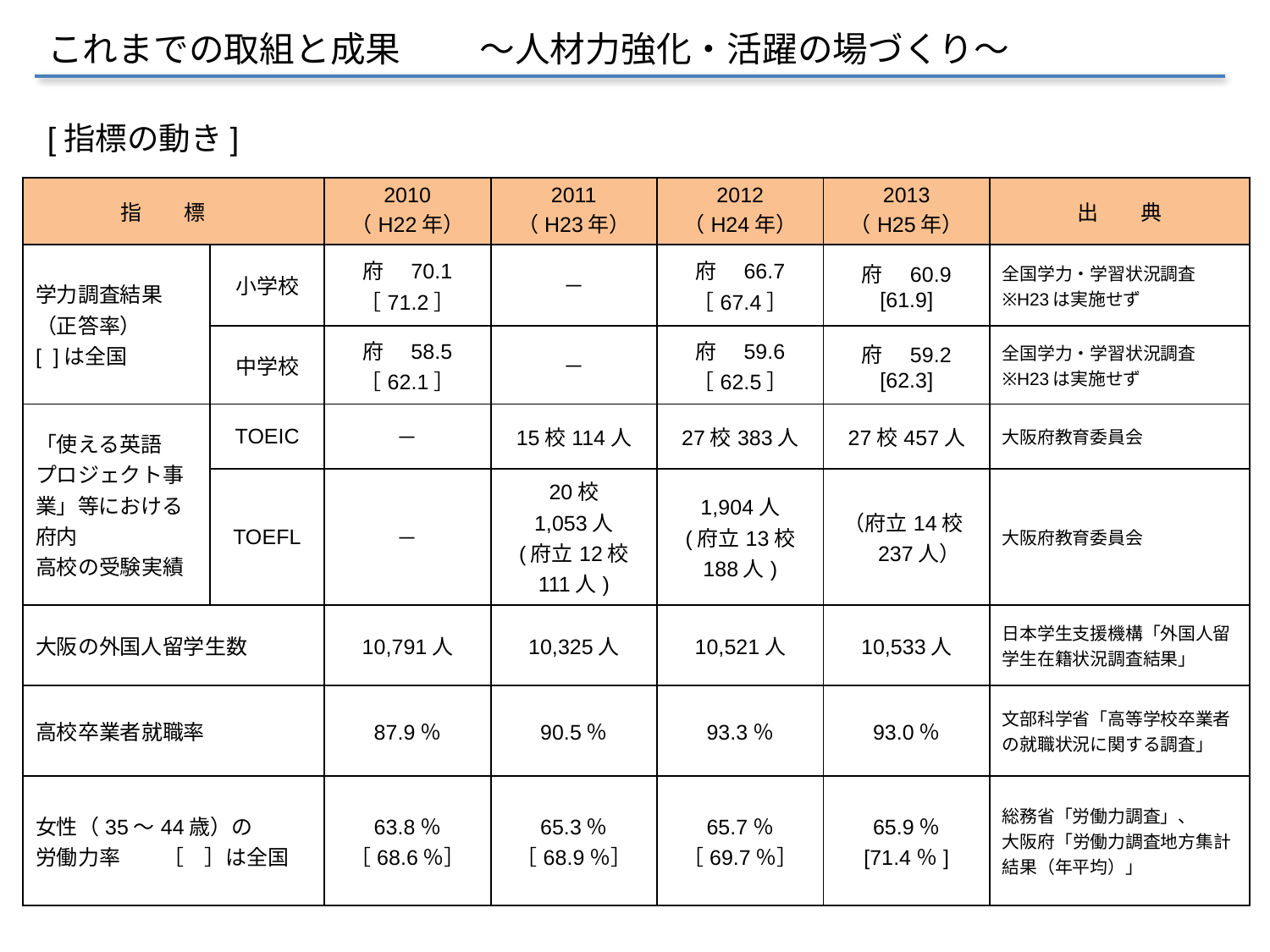

これまでの取組と成果　　 ～人材力強化・活躍の場づくり～
[指標の動き]
| 指　　標 |  | 2010 （H22年） | 2011 （H23年） | 2012 （H24年） | 2013 （H25年） | 出　　典 |
| --- | --- | --- | --- | --- | --- | --- |
| 学力調査結果 （正答率） [ ]は全国 | 小学校 | 府　70.1 ［71.2］ | － | 府　66.7 ［67.4］ | 府　60.9 [61.9] | 全国学力・学習状況調査 ※H23は実施せず |
|  | 中学校 | 府　58.5 ［62.1］ | － | 府　59.6 ［62.5］ | 府　59.2 [62.3] | 全国学力・学習状況調査 ※H23は実施せず |
| 「使える英語 プロジェクト事業」等における府内 高校の受験実績 | TOEIC | － | 15校114人 | 27校383人 | 27校457人 | 大阪府教育委員会 |
|  | TOEFL | － | 20校 1,053人 (府立12校 111人) | 1,904人 (府立13校 188人) | （府立14校237人） | 大阪府教育委員会 |
| 大阪の外国人留学生数 |  | 10,791人 | 10,325人 | 10,521人 | 10,533人 | 日本学生支援機構「外国人留学生在籍状況調査結果」 |
| 高校卒業者就職率 |  | 87.9％ | 90.5％ | 93.3％ | 93.0％ | 文部科学省「高等学校卒業者の就職状況に関する調査」 |
| 女性（35～44歳）の 労働力率　　［　］は全国 |  | 63.8％ ［68.6％］ | 65.3％ ［68.9％］ | 65.7％ ［69.7％］ | 65.9％ [71.4％] | 総務省「労働力調査」、 大阪府「労働力調査地方集計結果（年平均）」 |